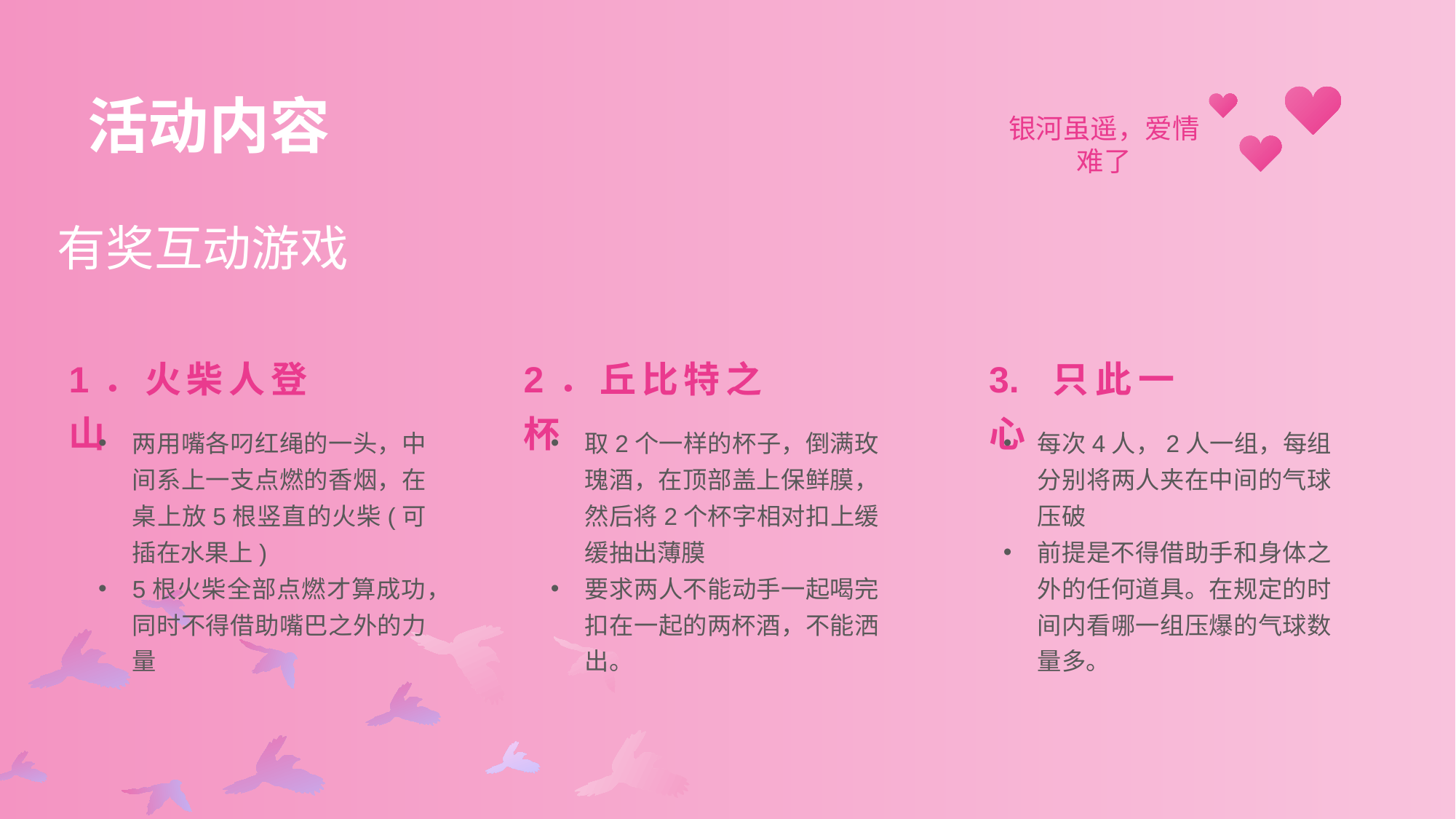

# 活动内容
有奖互动游戏
1．火柴人登山
2．丘比特之杯
3. 只此一心
两用嘴各叼红绳的⼀头，中间系上一支点燃的香烟，在桌上放5根竖直的火柴(可插在水果上)
5根火柴全部点燃才算成功，同时不得借助嘴巴之外的力量
取2个⼀样的杯子，倒满玫瑰酒，在顶部盖上保鲜膜，然后将2个杯字相对扣上缓缓抽出薄膜
要求两⼈不能动手⼀起喝完扣在⼀起的两杯酒，不能洒出。
每次4人，2人一组，每组分别将两⼈夹在中间的⽓球压破
前提是不得借助手和身体之外的任何道具。在规定的时间内看哪一组压爆的气球数量多。